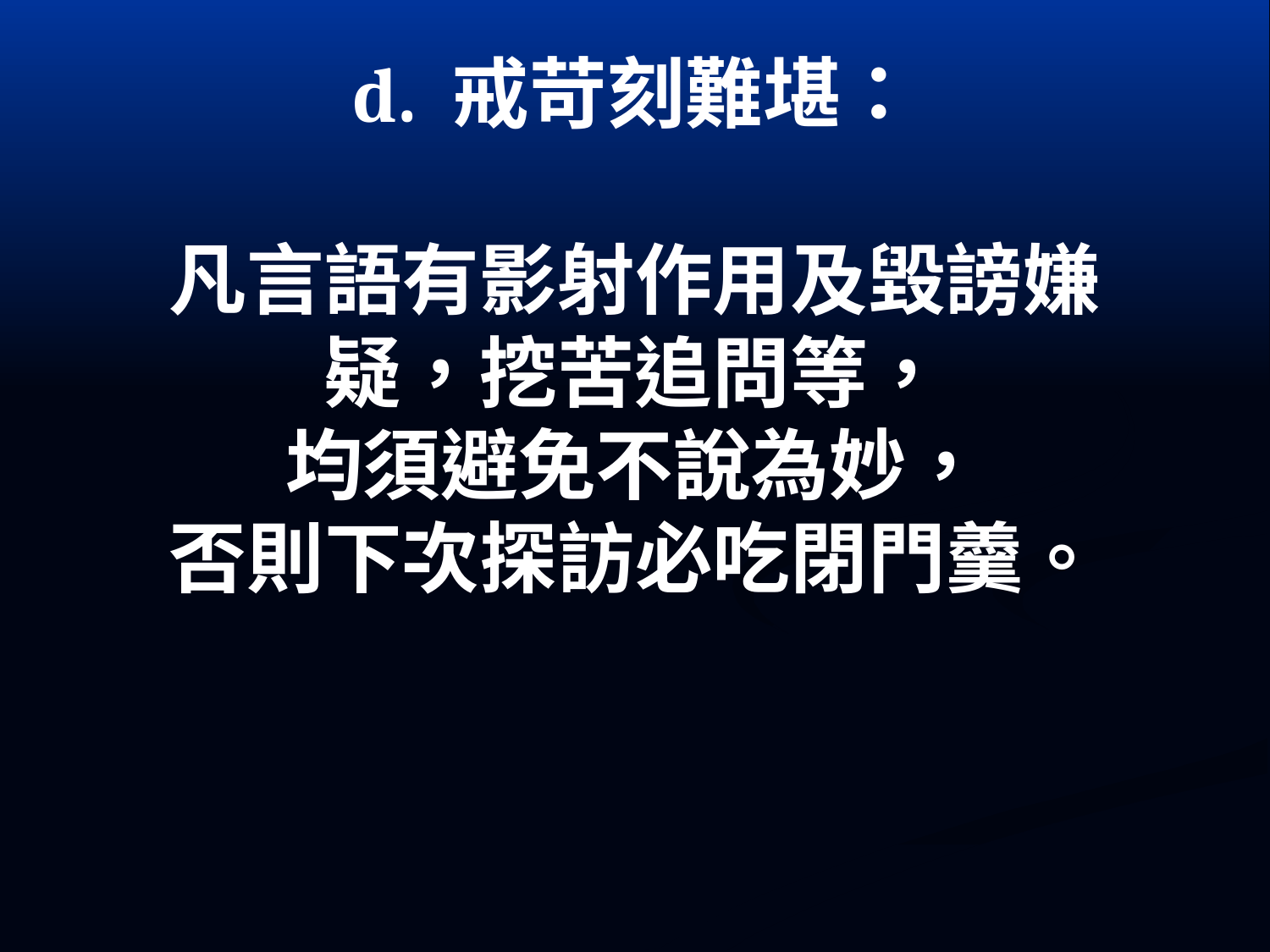

# d. 戒苛刻難堪：

凡言語有影射作用及毀謗嫌疑，挖苦追問等，
均須避免不說為妙，
否則下次探訪必吃閉門羹。